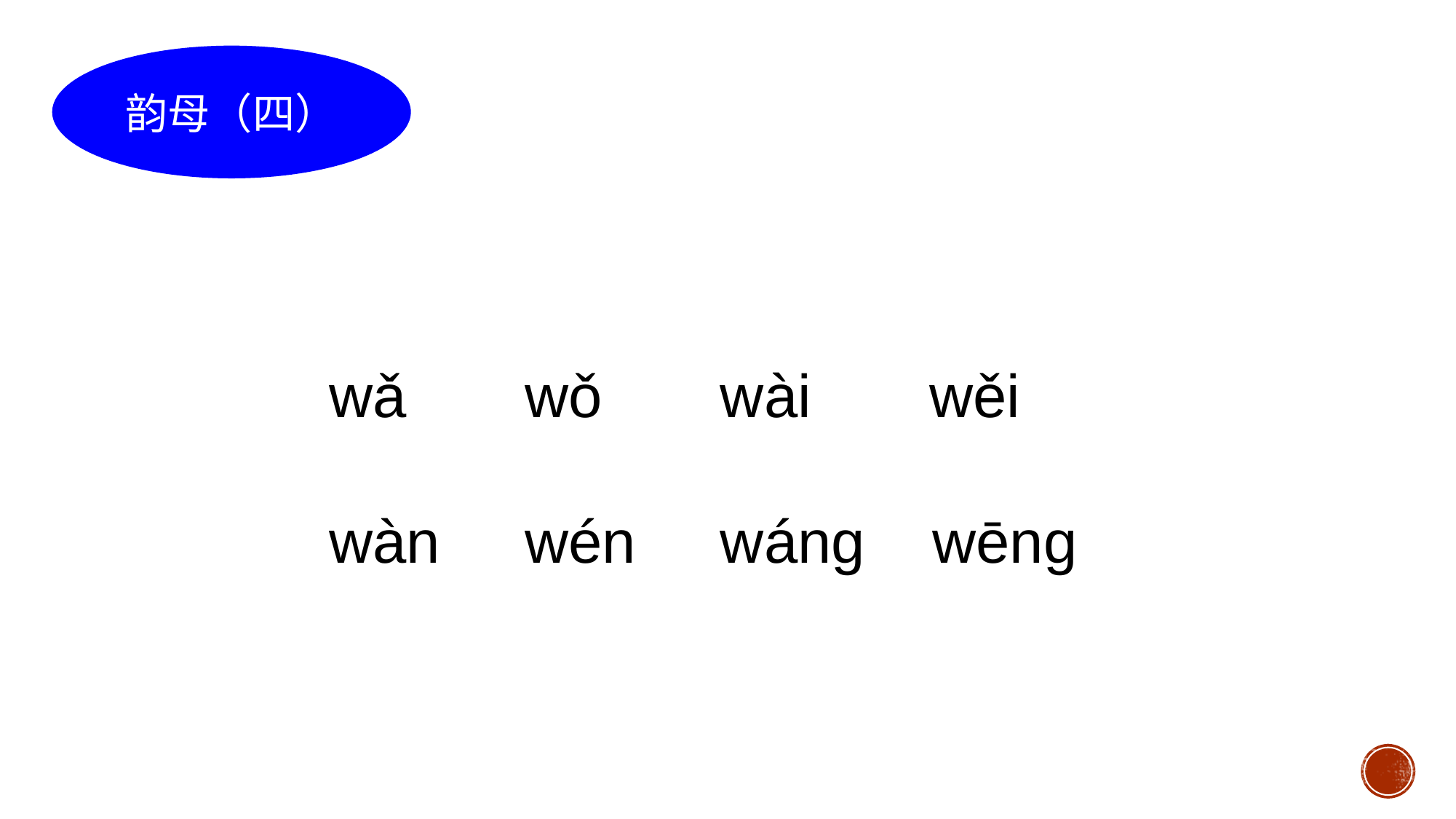

韵母（四）
wǎ       wǒ       wài       wěi
wàn     wén     wáng    wēng